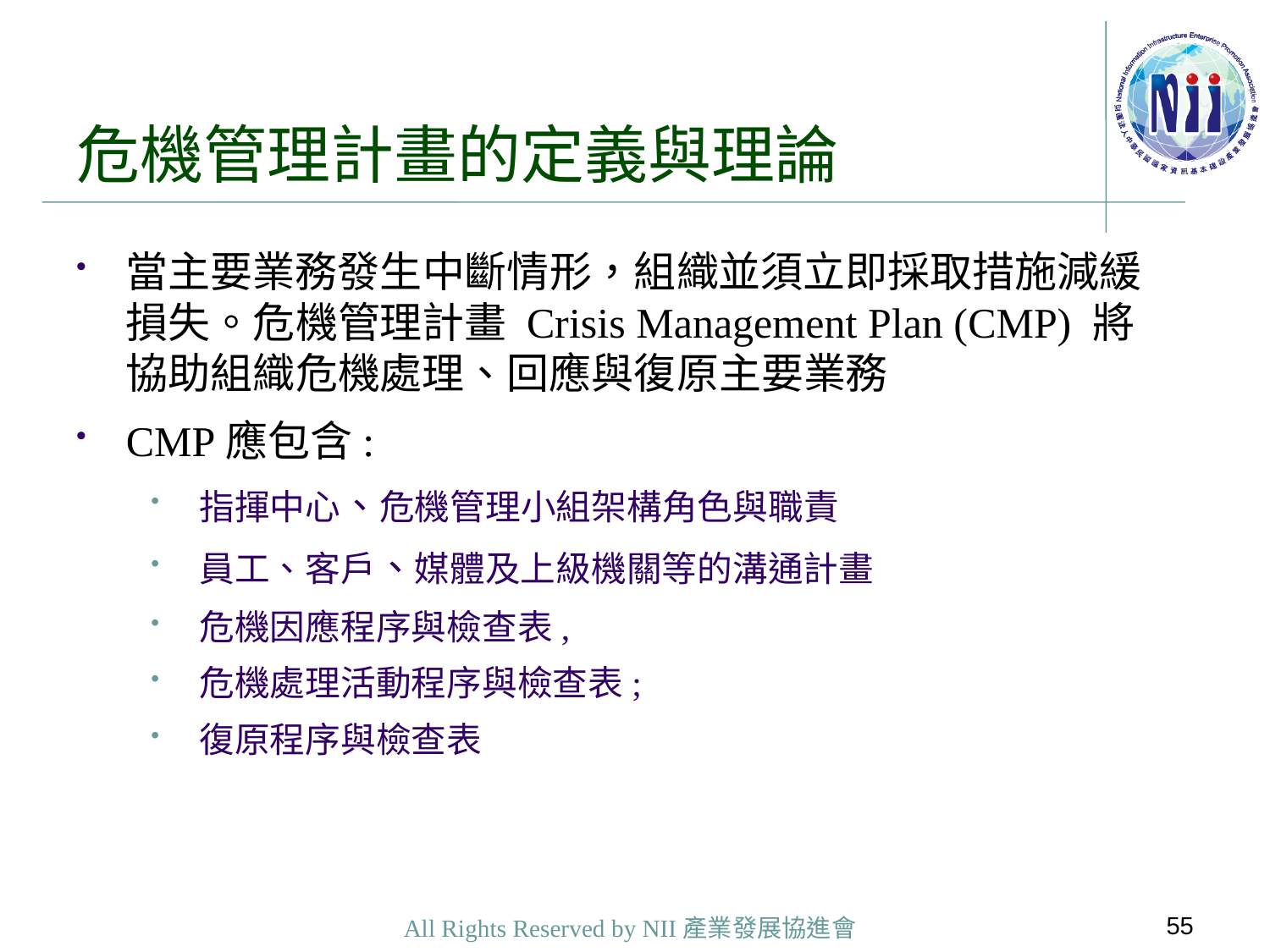

# 危機管理計畫的定義與理論
當主要業務發生中斷情形，組織並須立即採取措施減緩損失。危機管理計畫 Crisis Management Plan (CMP) 將協助組織危機處理、回應與復原主要業務
CMP應包含:
指揮中心、危機管理小組架構角色與職責
員工、客戶、媒體及上級機關等的溝通計畫
危機因應程序與檢查表,
危機處理活動程序與檢查表;
復原程序與檢查表
55
All Rights Reserved by NII產業發展協進會